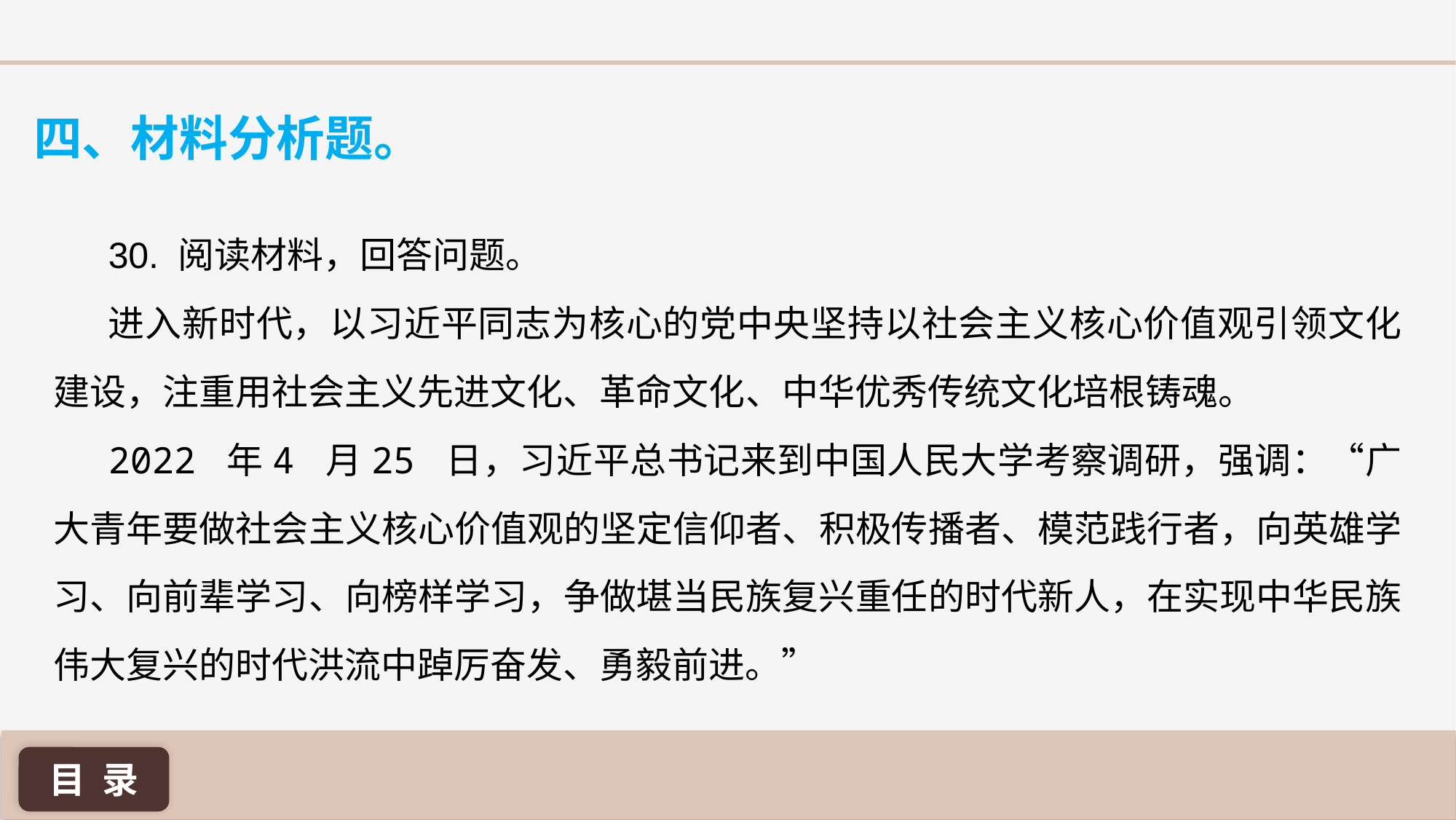

四、材料分析题。
30. 阅读材料，回答问题。
进入新时代，以习近平同志为核心的党中央坚持以社会主义核心价值观引领文化建设，注重用社会主义先进文化、革命文化、中华优秀传统文化培根铸魂。
2022 年4 月25 日，习近平总书记来到中国人民大学考察调研，强调：“广大青年要做社会主义核心价值观的坚定信仰者、积极传播者、模范践行者，向英雄学习、向前辈学习、向榜样学习，争做堪当民族复兴重任的时代新人，在实现中华民族伟大复兴的时代洪流中踔厉奋发、勇毅前进。”